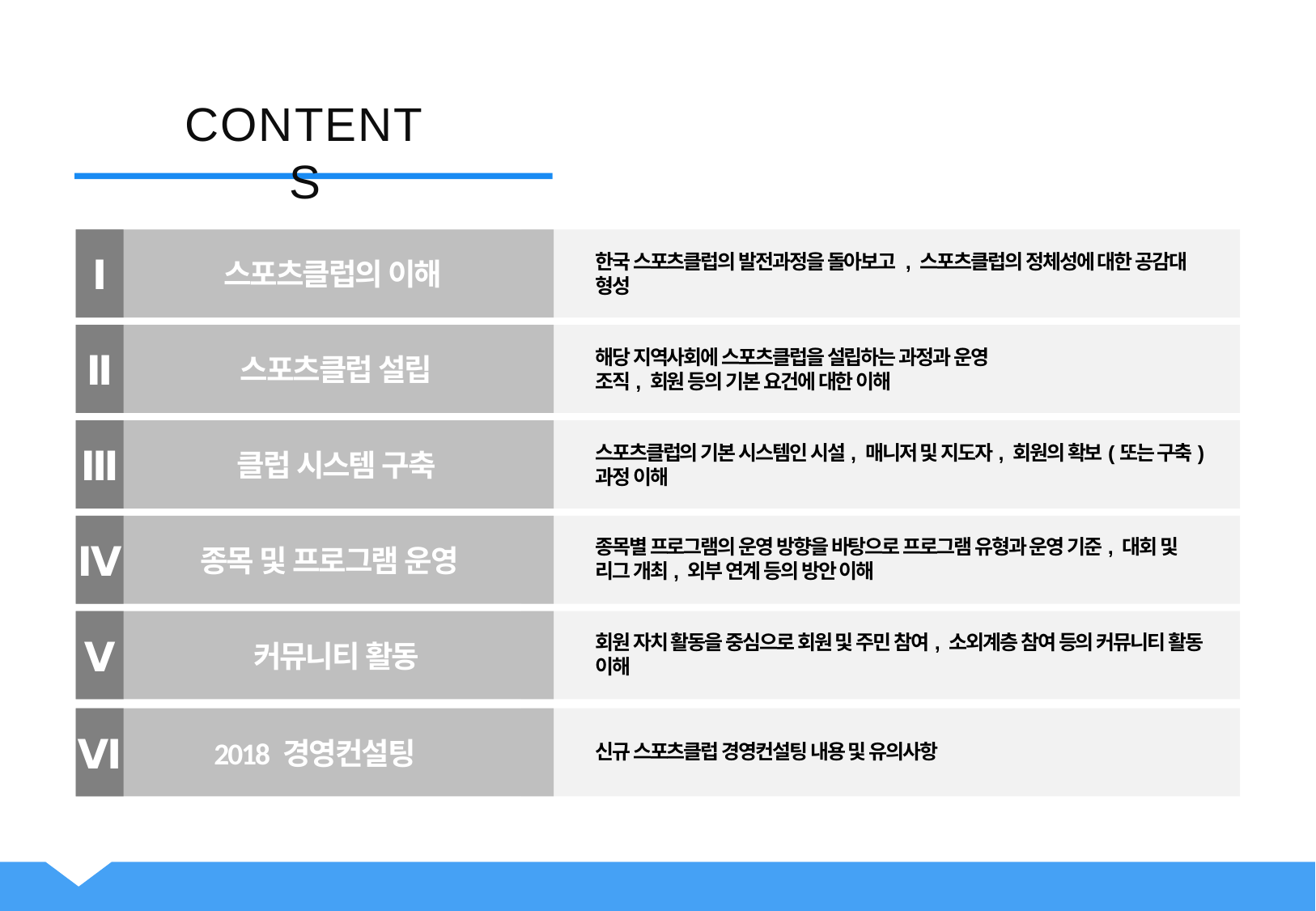

CONTENTS

     스포츠클럽의 이해
Ⅰ

한국 스포츠클럽의 발전과정을 돌아보고 , 스포츠클럽의 정체성에 대한 공감대 형성
     스포츠클럽 설립
Ⅱ

해당 지역사회에 스포츠클럽을 설립하는 과정과 운영
조직, 회원 등의 기본 요건에 대한 이해
     클럽 시스템 구축
Ⅲ

스포츠클럽의 기본 시스템인 시설, 매니저 및 지도자, 회원의 확보(또는 구축) 과정 이해
   종목 및 프로그램 운영
Ⅳ

종목별 프로그램의 운영 방향을 바탕으로 프로그램 유형과 운영 기준, 대회 및 리그 개최, 외부 연계 등의 방안 이해
     커뮤니티 활동
Ⅴ

회원 자치 활동을 중심으로 회원 및 주민 참여, 소외계층 참여 등의 커뮤니티 활동 이해
2018 경영컨설팅
Ⅵ

신규 스포츠클럽 경영컨설팅 내용 및 유의사항